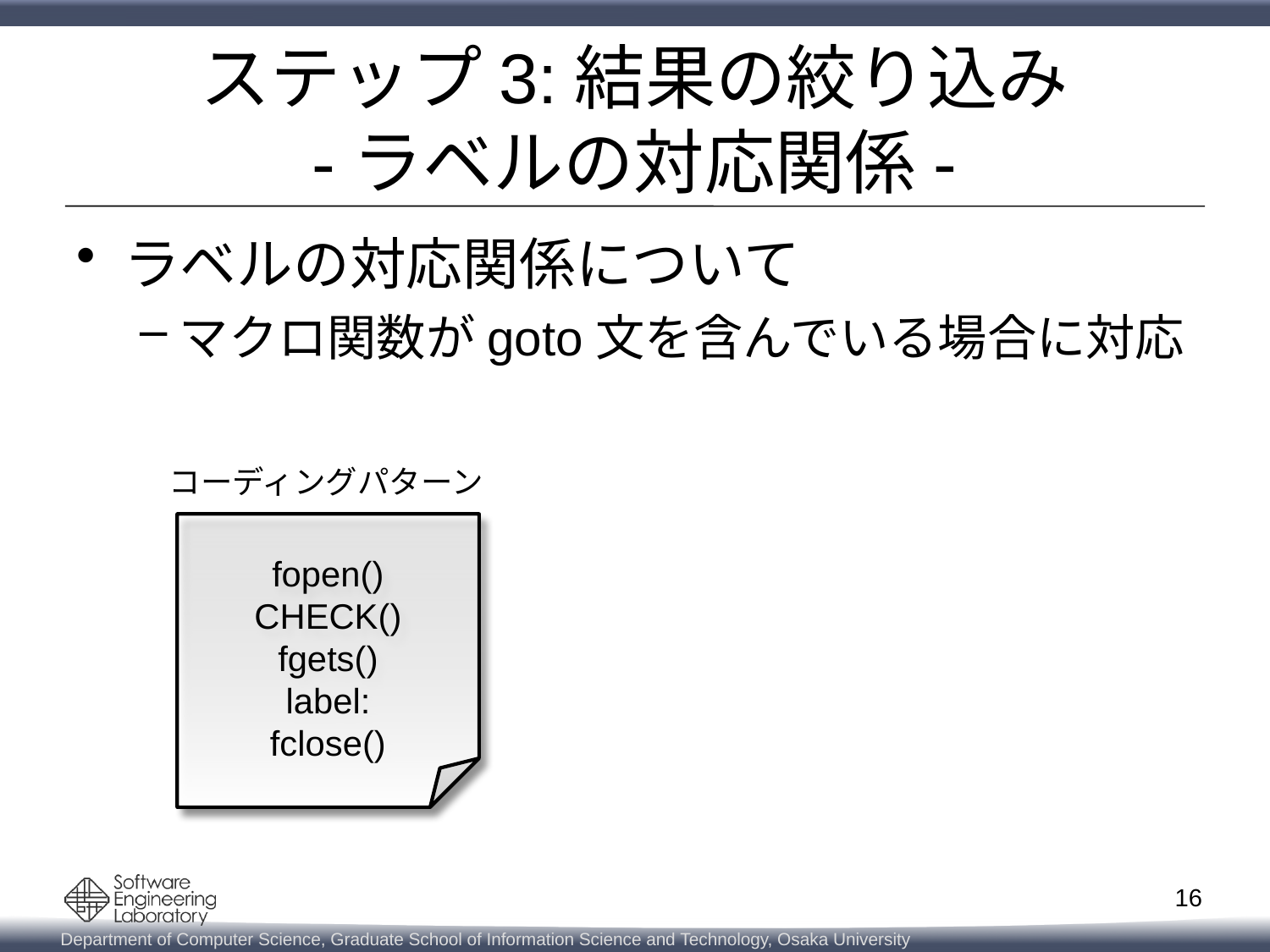

# ステップ3:結果の絞り込み -ラベルの対応関係-
ラベルの対応関係について
マクロ関数がgoto文を含んでいる場合に対応
コーディングパターン

fopen()
CHECK()
fgets()
label:
fclose()

16